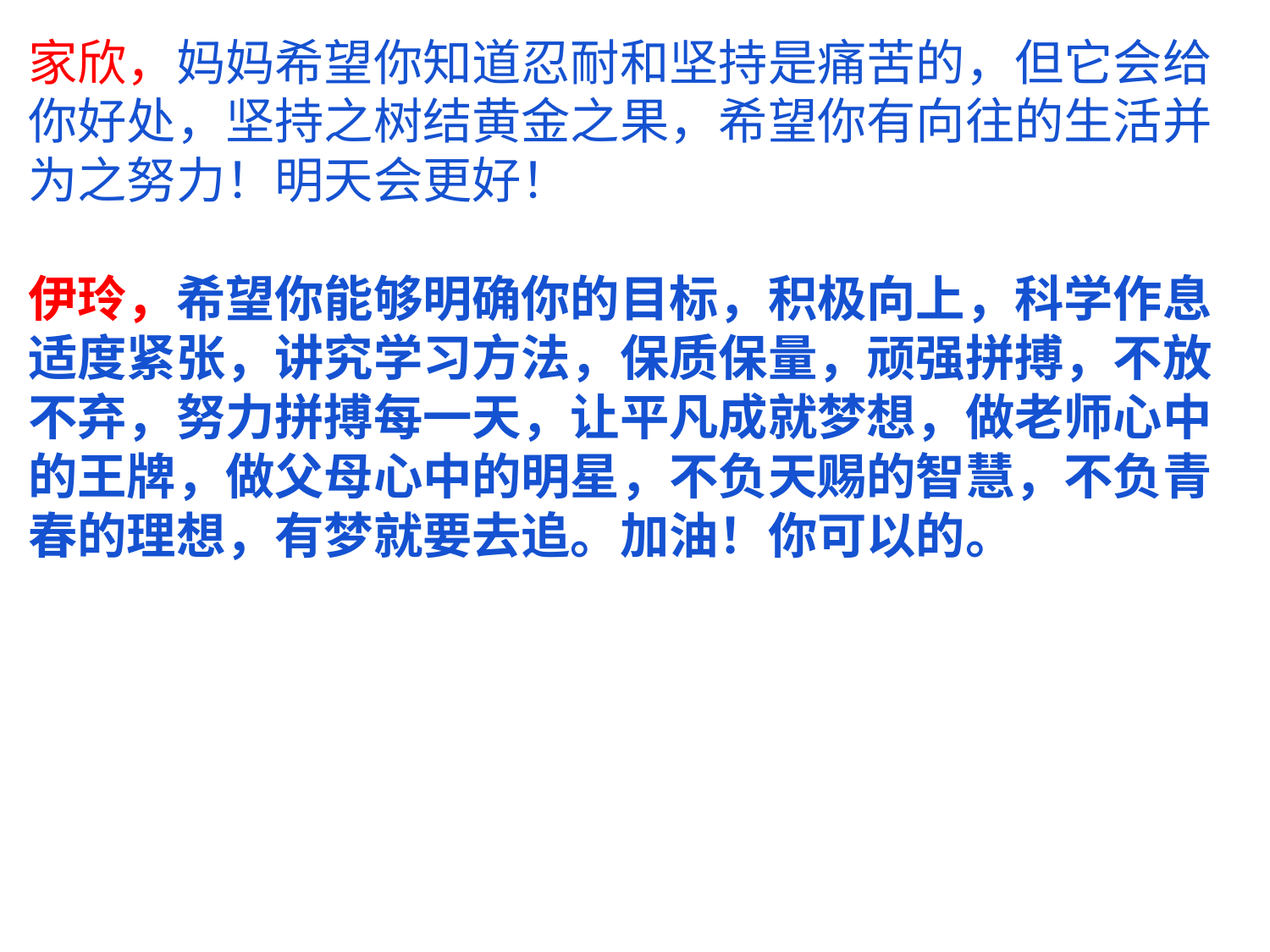

家欣，妈妈希望你知道忍耐和坚持是痛苦的，但它会给你好处，坚持之树结黄金之果，希望你有向往的生活并为之努力！明天会更好！

伊玲，希望你能够明确你的目标，积极向上，科学作息适度紧张，讲究学习方法，保质保量，顽强拼搏，不放不弃，努力拼搏每一天，让平凡成就梦想，做老师心中的王牌，做父母心中的明星，不负天赐的智慧，不负青春的理想，有梦就要去追。加油！你可以的。